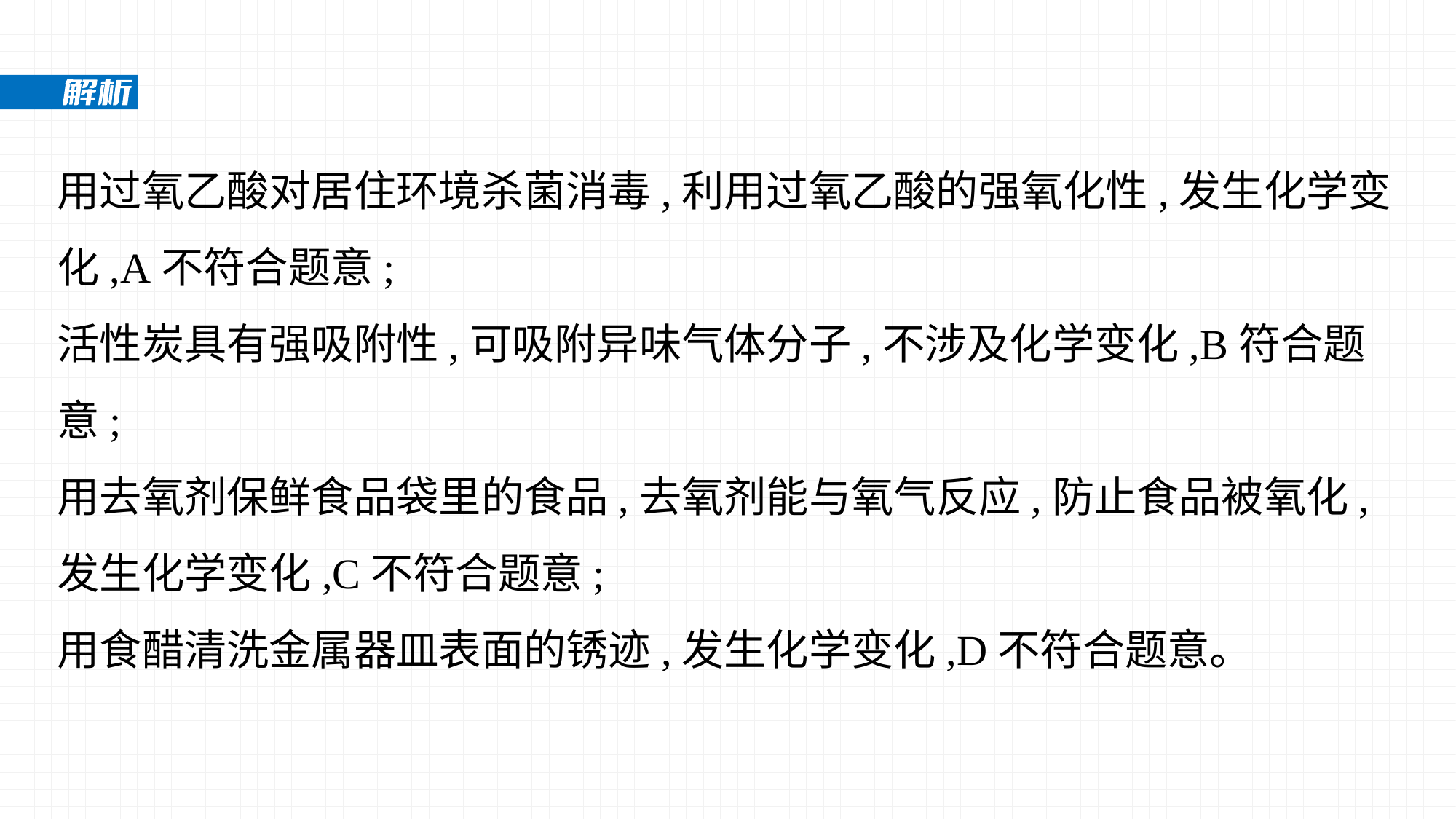

用过氧乙酸对居住环境杀菌消毒,利用过氧乙酸的强氧化性,发生化学变化,A不符合题意;
活性炭具有强吸附性,可吸附异味气体分子,不涉及化学变化,B符合题意;
用去氧剂保鲜食品袋里的食品,去氧剂能与氧气反应,防止食品被氧化,发生化学变化,C不符合题意;
用食醋清洗金属器皿表面的锈迹,发生化学变化,D不符合题意。